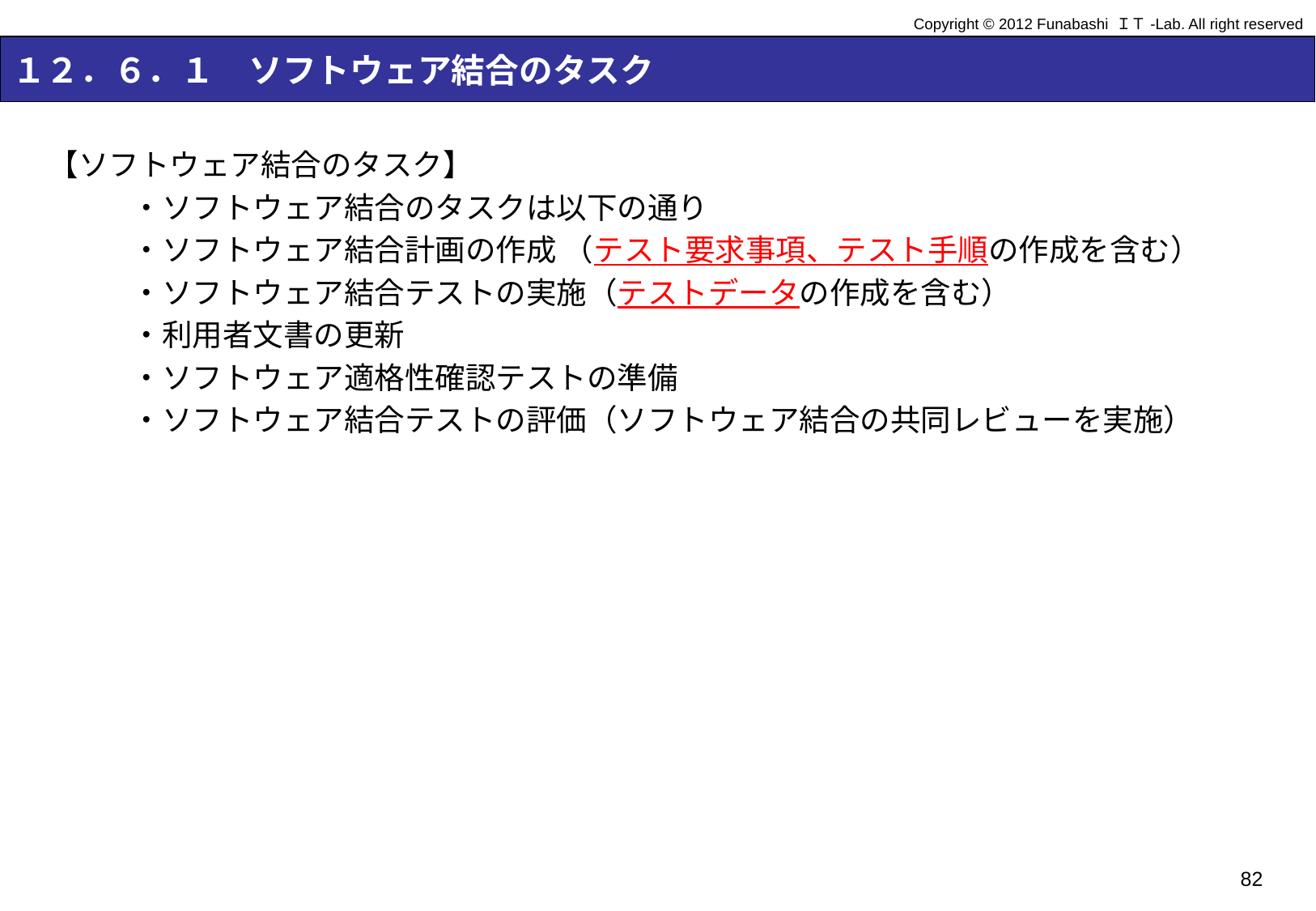

Copyright © 2012 Funabashi ＩＴ-Lab. All right reserved
# １２．６．１　ソフトウェア結合のタスク
【ソフトウェア結合のタスク】
・ソフトウェア結合のタスクは以下の通り
・ソフトウェア結合計画の作成 （テスト要求事項、テスト手順の作成を含む）
・ソフトウェア結合テストの実施（テストデータの作成を含む）
・利用者文書の更新
・ソフトウェア適格性確認テストの準備
・ソフトウェア結合テストの評価（ソフトウェア結合の共同レビューを実施）

82